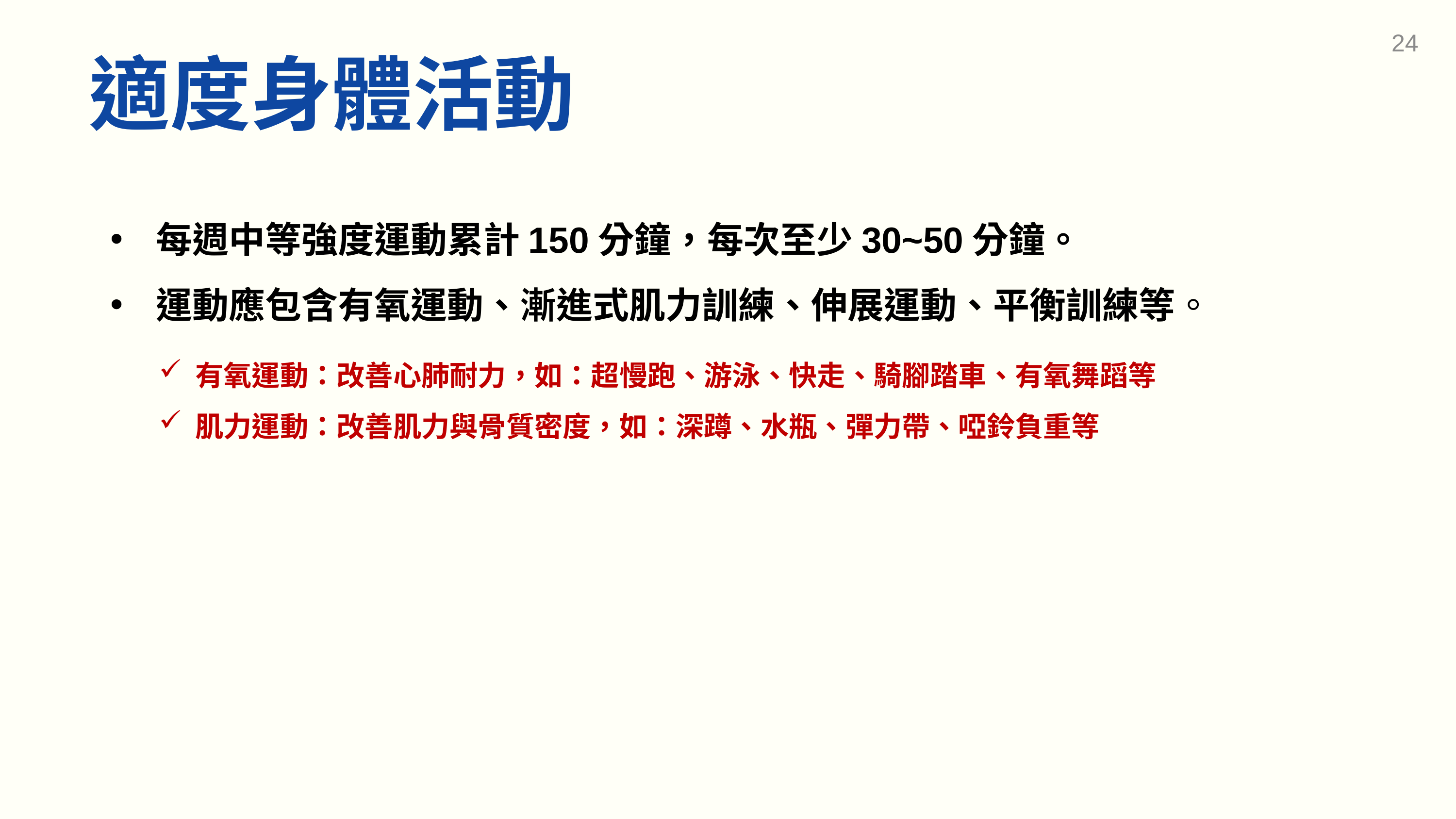

24
適度身體活動
每週中等強度運動累計150分鐘，每次至少30~50分鐘。
運動應包含有氧運動、漸進式肌力訓練、伸展運動、平衡訓練等。

有氧運動：改善心肺耐力，如：超慢跑、游泳、快走、騎腳踏車、有氧舞蹈等
肌力運動：改善肌力與骨質密度，如：深蹲、水瓶、彈力帶、啞鈴負重等